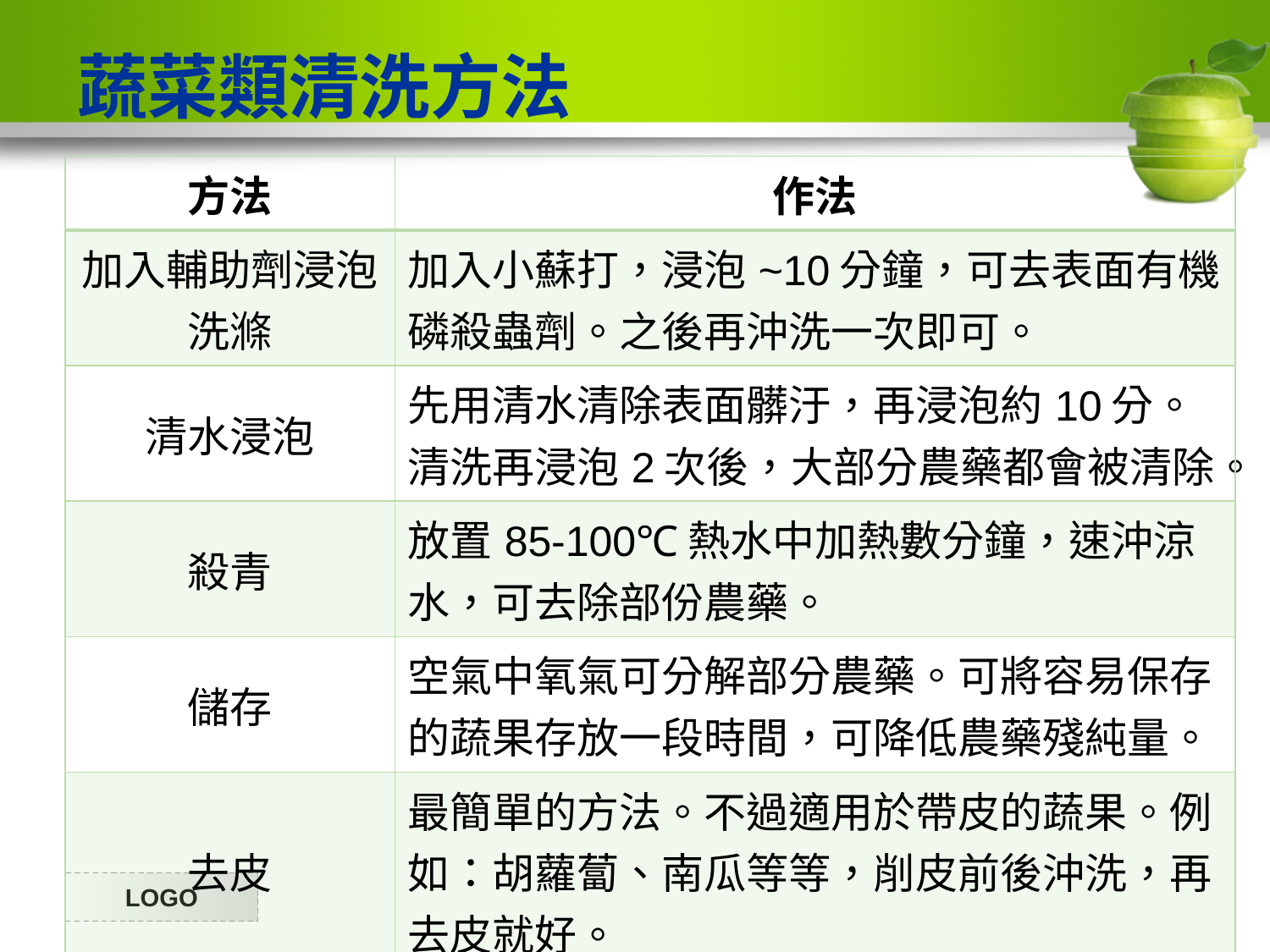

# 蔬菜類清洗方法
| 方法 | 作法 |
| --- | --- |
| 加入輔助劑浸泡洗滌 | 加入小蘇打，浸泡~10分鐘，可去表面有機磷殺蟲劑。之後再沖洗一次即可。 |
| 清水浸泡 | 先用清水清除表面髒汙，再浸泡約10分。清洗再浸泡2次後，大部分農藥都會被清除。 |
| 殺青 | 放置85-100℃熱水中加熱數分鐘，速沖涼水，可去除部份農藥。 |
| 儲存 | 空氣中氧氣可分解部分農藥。可將容易保存的蔬果存放一段時間，可降低農藥殘純量。 |
| 去皮 | 最簡單的方法。不過適用於帶皮的蔬果。例如：胡蘿蔔、南瓜等等，削皮前後沖洗，再去皮就好。 |